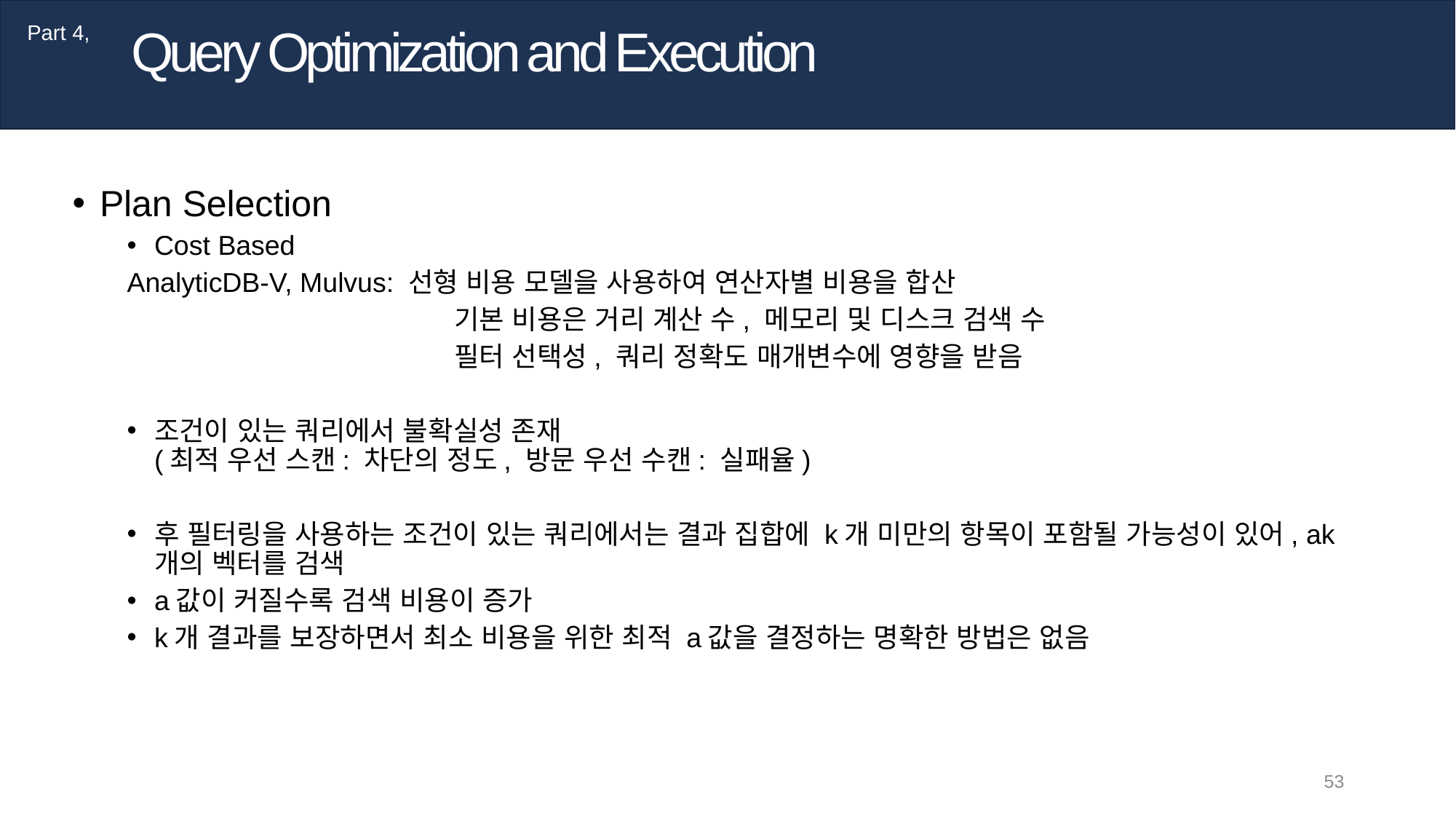

Query Optimization and Execution
Part 4,
Plan Selection
Cost Based
AnalyticDB-V, Mulvus: 선형 비용 모델을 사용하여 연산자별 비용을 합산
			기본 비용은 거리 계산 수, 메모리 및 디스크 검색 수
			필터 선택성, 쿼리 정확도 매개변수에 영향을 받음

조건이 있는 쿼리에서 불확실성 존재
(최적 우선 스캔: 차단의 정도, 방문 우선 수캔: 실패율)

후 필터링을 사용하는 조건이 있는 쿼리에서는 결과 집합에 k개 미만의 항목이 포함될 가능성이 있어, ak개의 벡터를 검색
a값이 커질수록 검색 비용이 증가
k개 결과를 보장하면서 최소 비용을 위한 최적 a값을 결정하는 명확한 방법은 없음
53